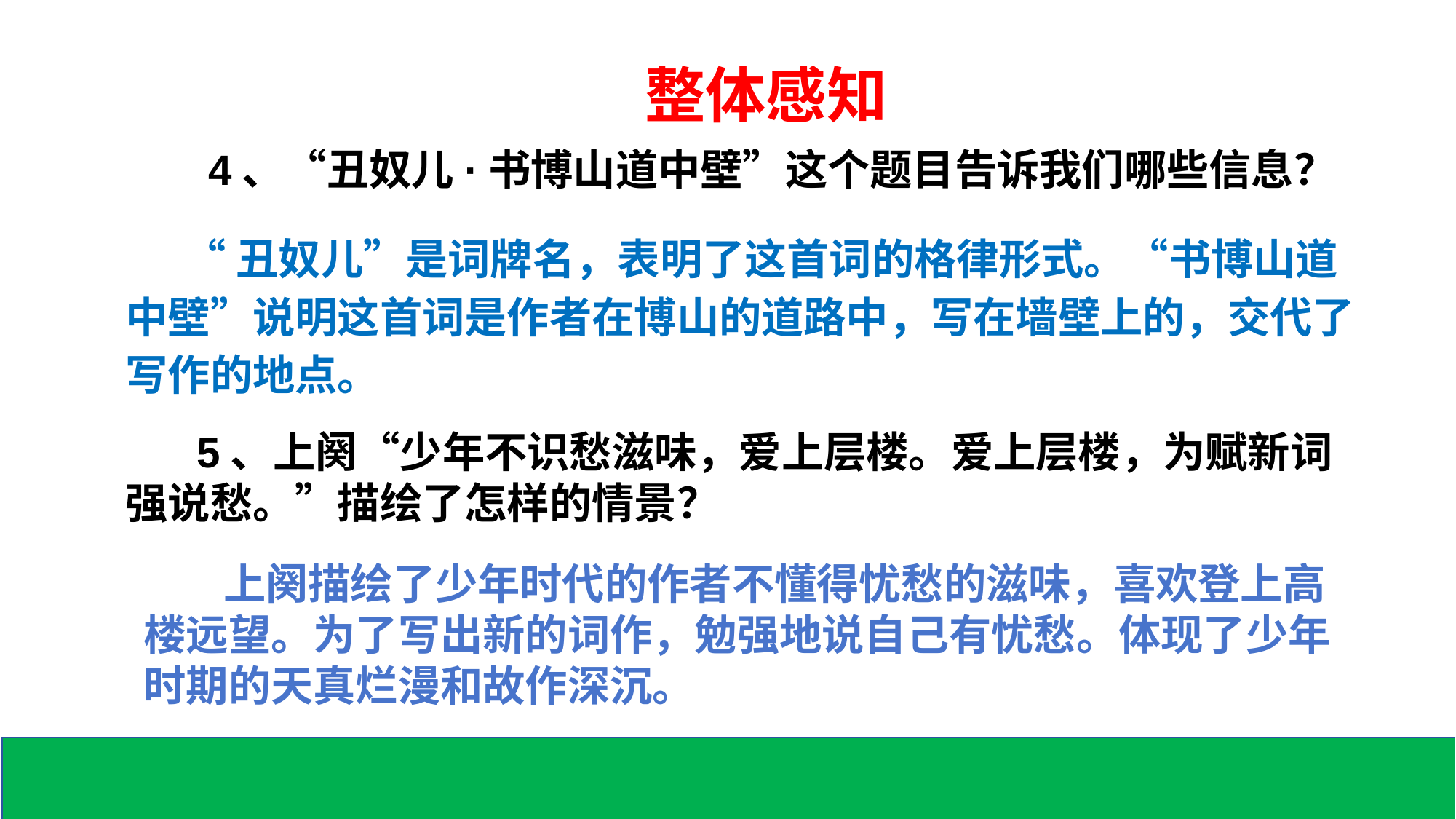

整体感知
         4、“丑奴儿·书博山道中壁”这个题目告诉我们哪些信息？
      “丑奴儿”是词牌名，表明了这首词的格律形式。“书博山道中壁”说明这首词是作者在博山的道路中，写在墙壁上的，交代了写作的地点。
      5、上阕“少年不识愁滋味，爱上层楼。爱上层楼，为赋新词强说愁。”描绘了怎样的情景？
         上阕描绘了少年时代的作者不懂得忧愁的滋味，喜欢登上高楼远望。为了写出新的词作，勉强地说自己有忧愁。体现了少年时期的天真烂漫和故作深沉。